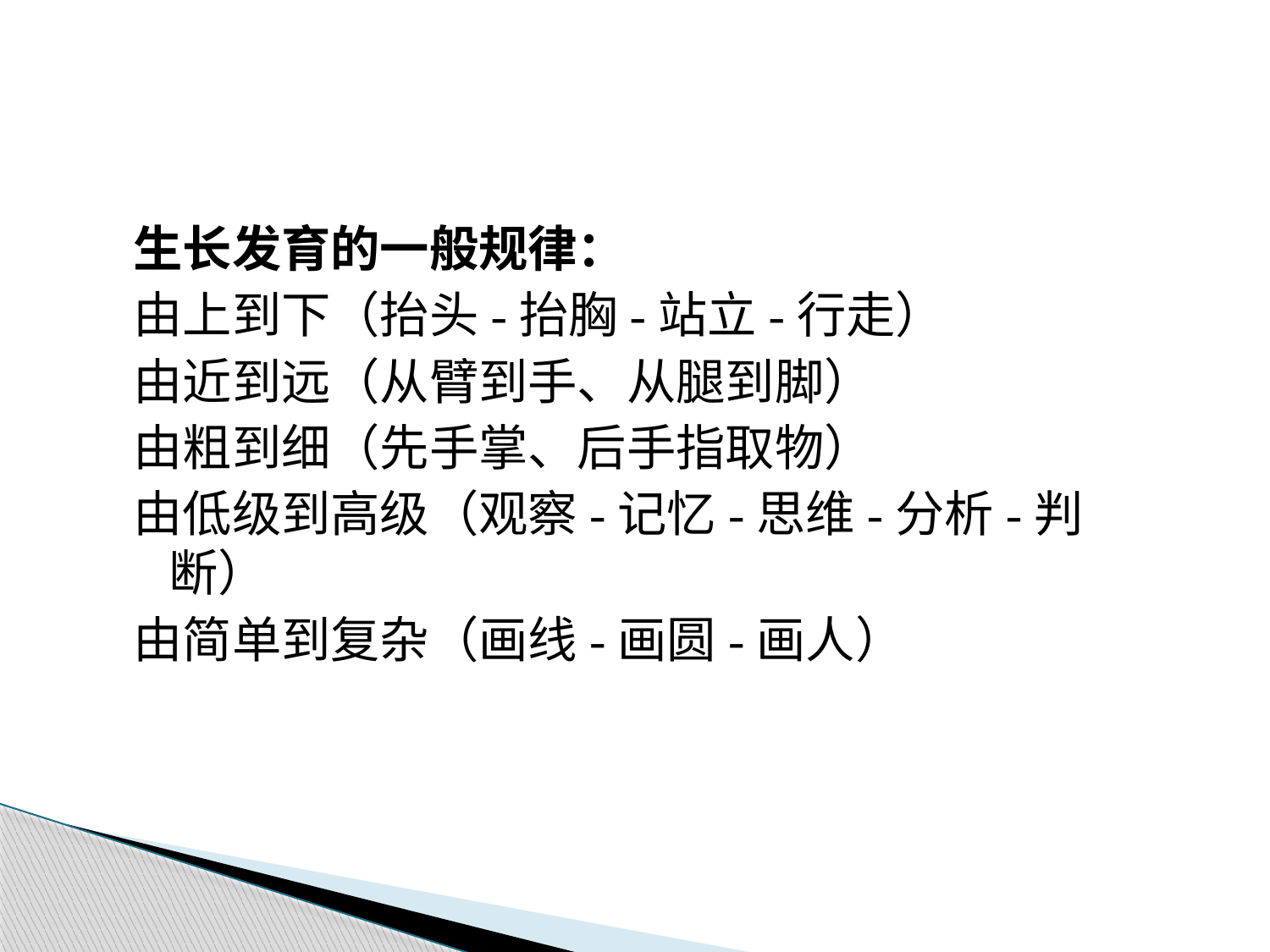

生长发育的一般规律：
由上到下（抬头-抬胸-站立-行走）
由近到远（从臂到手、从腿到脚）
由粗到细（先手掌、后手指取物）
由低级到高级（观察-记忆-思维-分析-判断）
由简单到复杂（画线-画圆-画人）